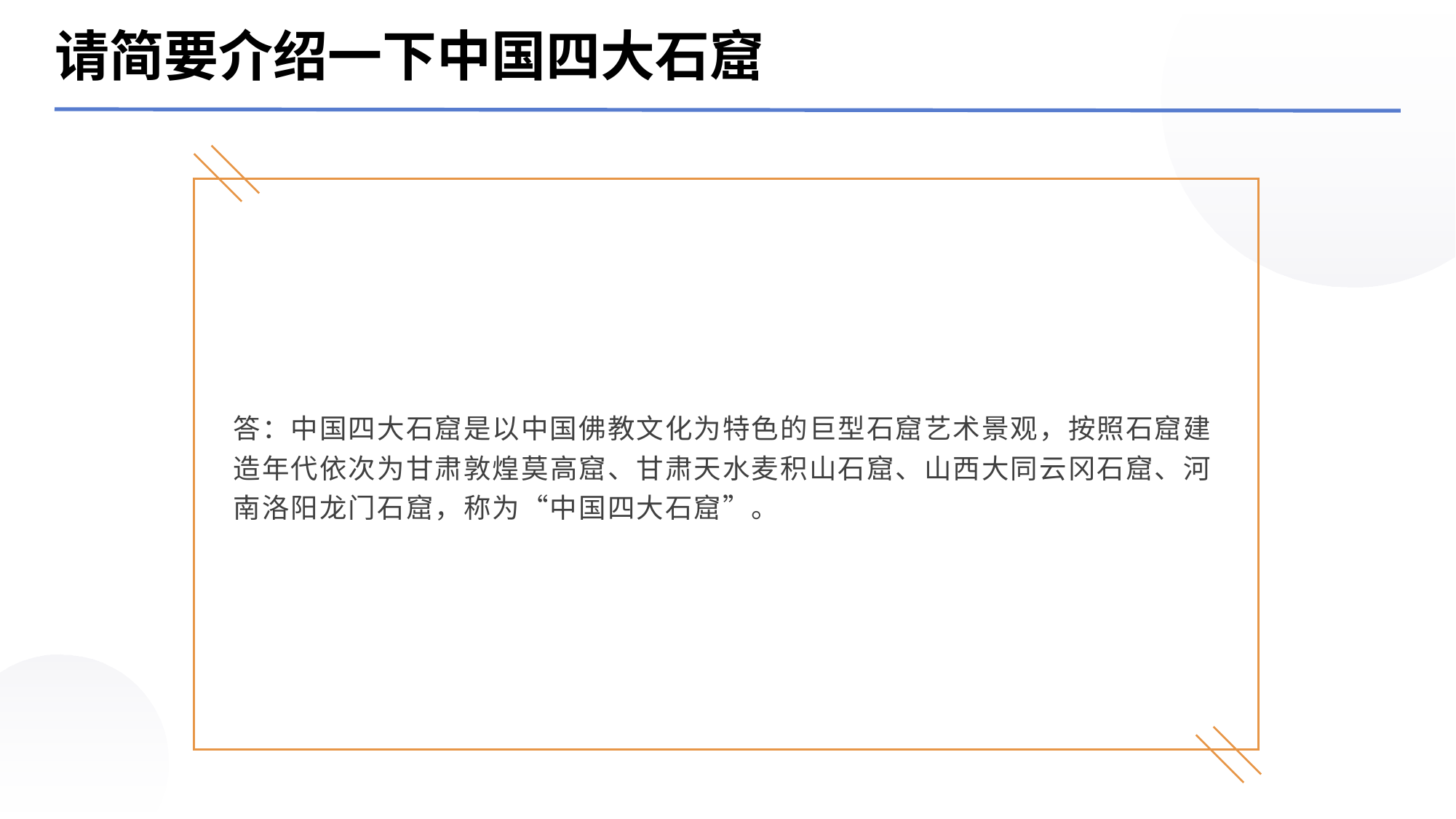

请简要介绍一下中国四大石窟

答：中国四大石窟是以中国佛教文化为特色的巨型石窟艺术景观，按照石窟建造年代依次为甘肃敦煌莫高窟、甘肃天水麦积山石窟、山西大同云冈石窟、河南洛阳龙门石窟，称为“中国四大石窟”。